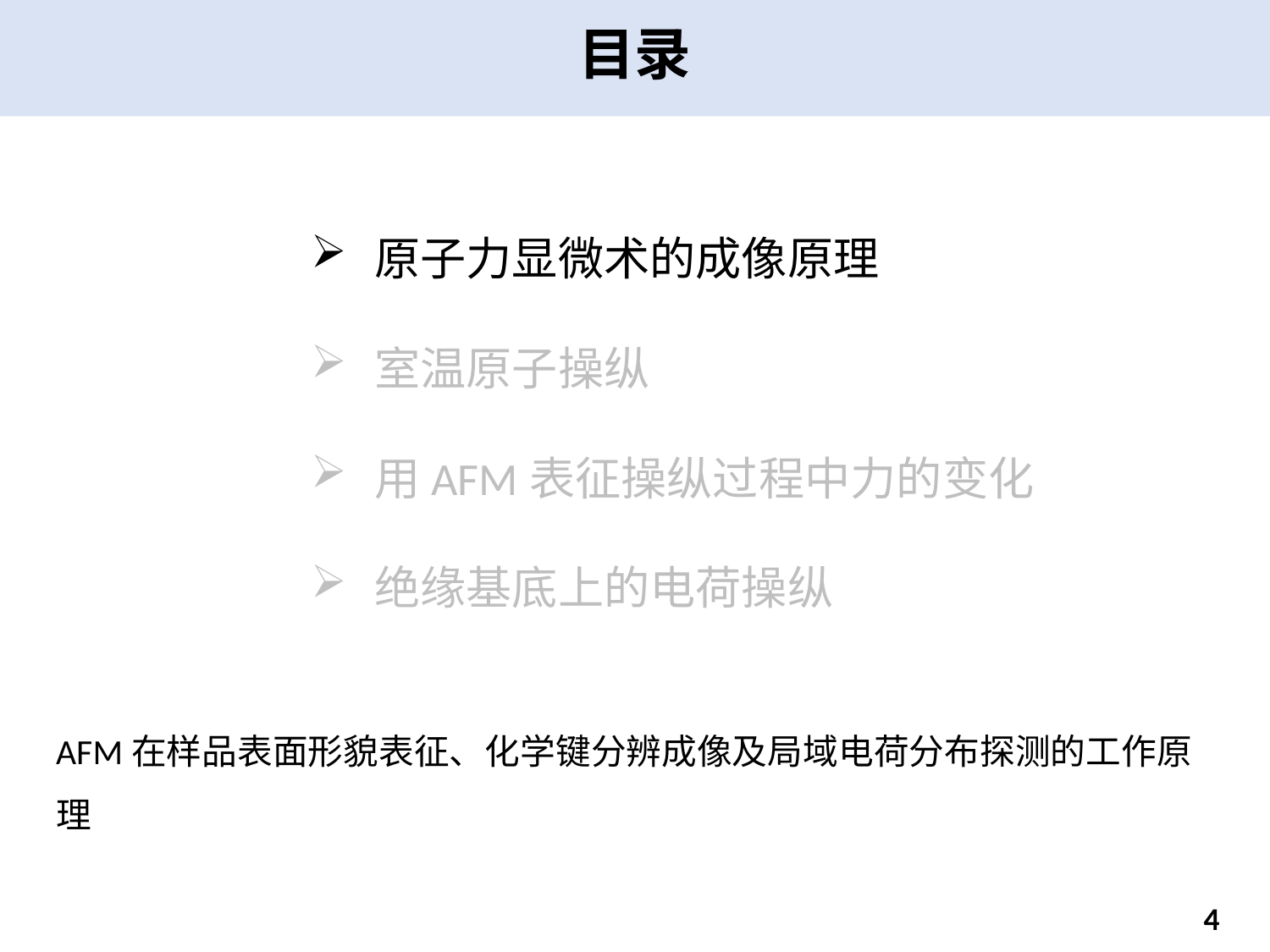

目录
原子力显微术的成像原理
室温原子操纵
用AFM表征操纵过程中力的变化
绝缘基底上的电荷操纵
AFM在样品表面形貌表征、化学键分辨成像及局域电荷分布探测的工作原理